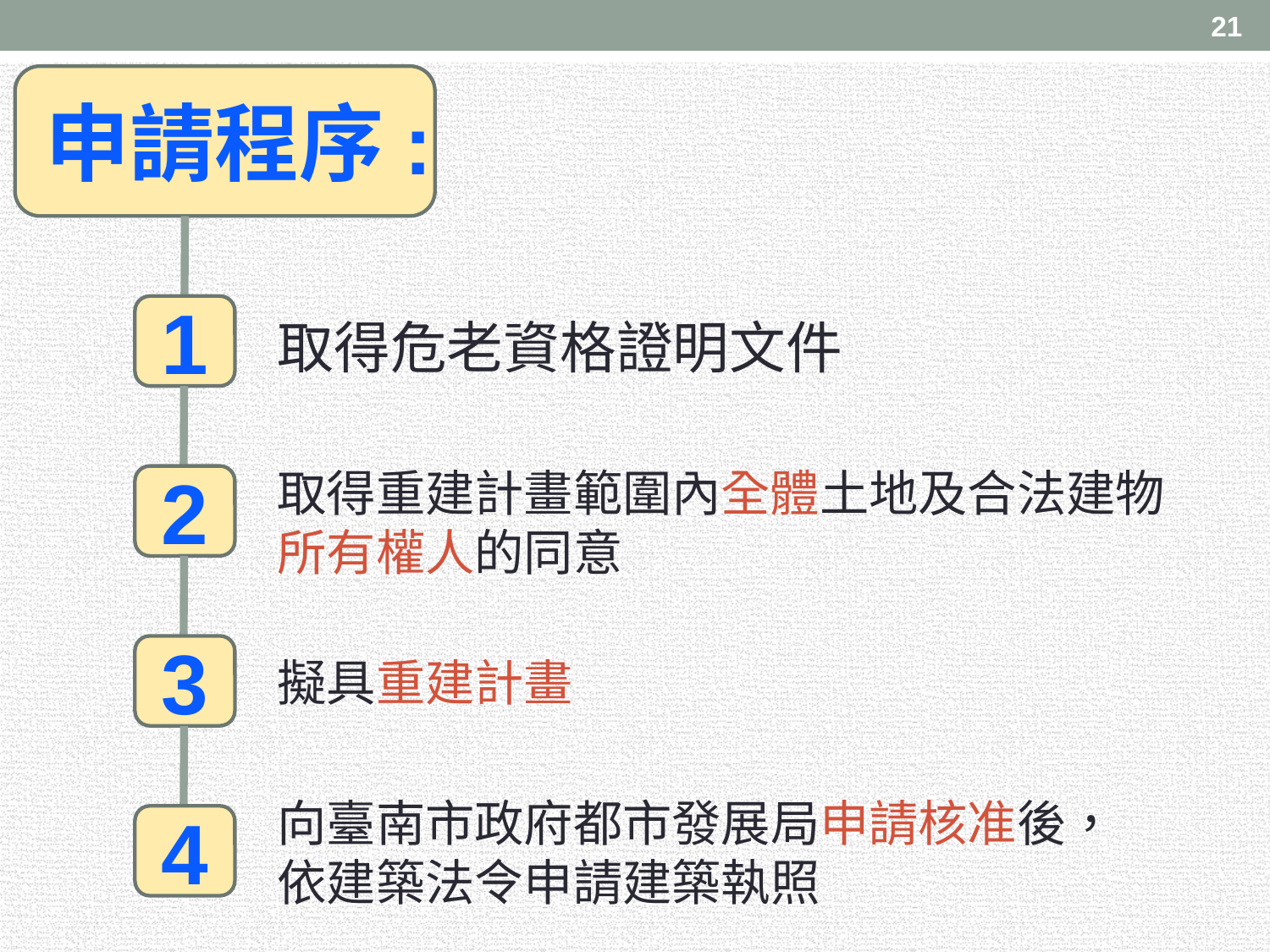

21
申請程序:
1
取得危老資格證明文件
取得重建計畫範圍內全體土地及合法建物
所有權人的同意
2
3
擬具重建計畫
向臺南市政府都市發展局申請核准後，
依建築法令申請建築執照
4